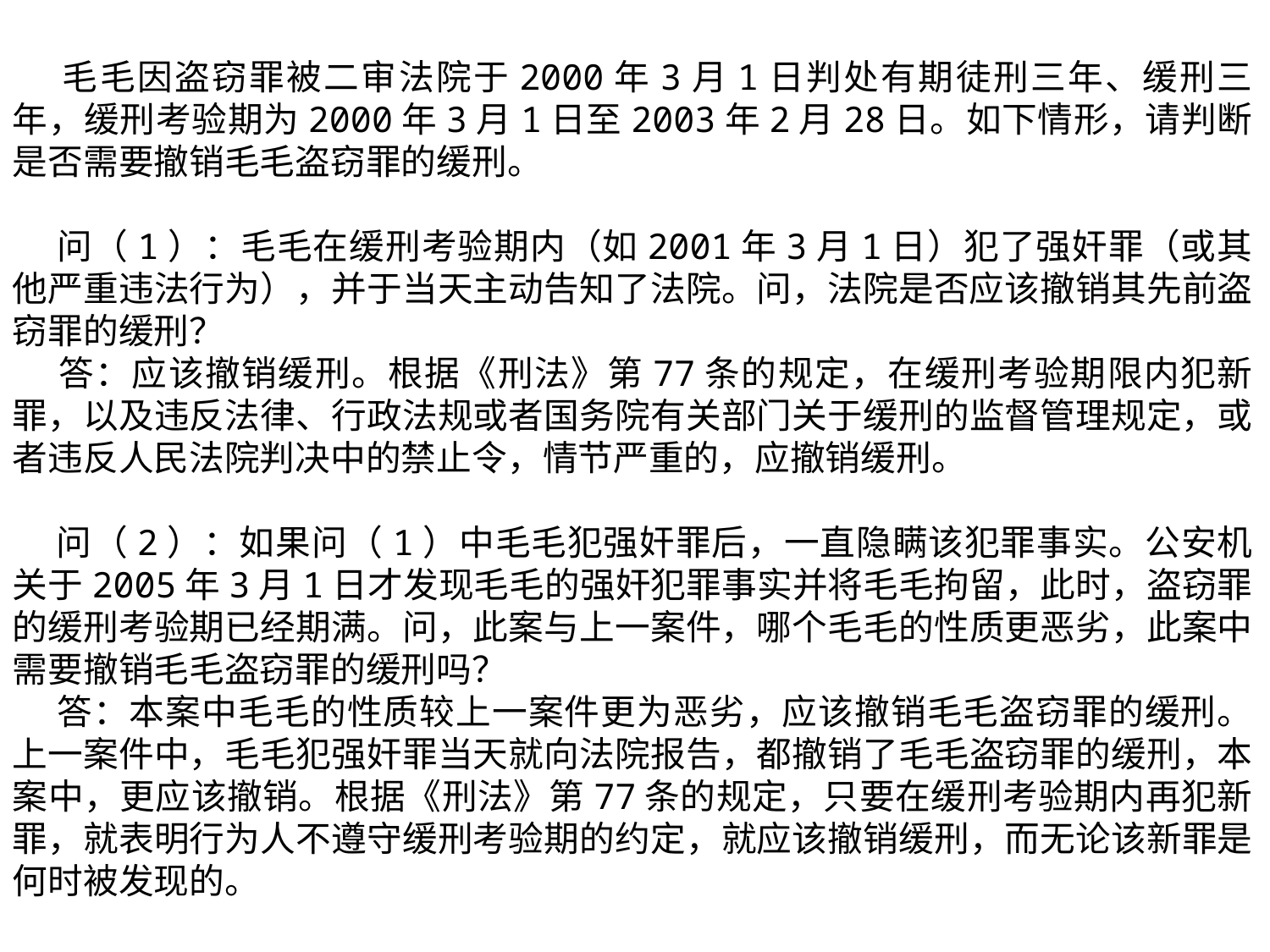

毛毛因盗窃罪被二审法院于2000年3月1日判处有期徒刑三年、缓刑三年，缓刑考验期为2000年3月1日至2003年2月28日。如下情形，请判断是否需要撤销毛毛盗窃罪的缓刑。

    问（1）：毛毛在缓刑考验期内（如2001年3月1日）犯了强奸罪（或其他严重违法行为），并于当天主动告知了法院。问，法院是否应该撤销其先前盗窃罪的缓刑？
    答：应该撤销缓刑。根据《刑法》第77条的规定，在缓刑考验期限内犯新罪，以及违反法律、行政法规或者国务院有关部门关于缓刑的监督管理规定，或者违反人民法院判决中的禁止令，情节严重的，应撤销缓刑。

    问（2）：如果问（1）中毛毛犯强奸罪后，一直隐瞒该犯罪事实。公安机关于2005年3月1日才发现毛毛的强奸犯罪事实并将毛毛拘留，此时，盗窃罪的缓刑考验期已经期满。问，此案与上一案件，哪个毛毛的性质更恶劣，此案中需要撤销毛毛盗窃罪的缓刑吗？
    答：本案中毛毛的性质较上一案件更为恶劣，应该撤销毛毛盗窃罪的缓刑。上一案件中，毛毛犯强奸罪当天就向法院报告，都撤销了毛毛盗窃罪的缓刑，本案中，更应该撤销。根据《刑法》第77条的规定，只要在缓刑考验期内再犯新罪，就表明行为人不遵守缓刑考验期的约定，就应该撤销缓刑，而无论该新罪是何时被发现的。